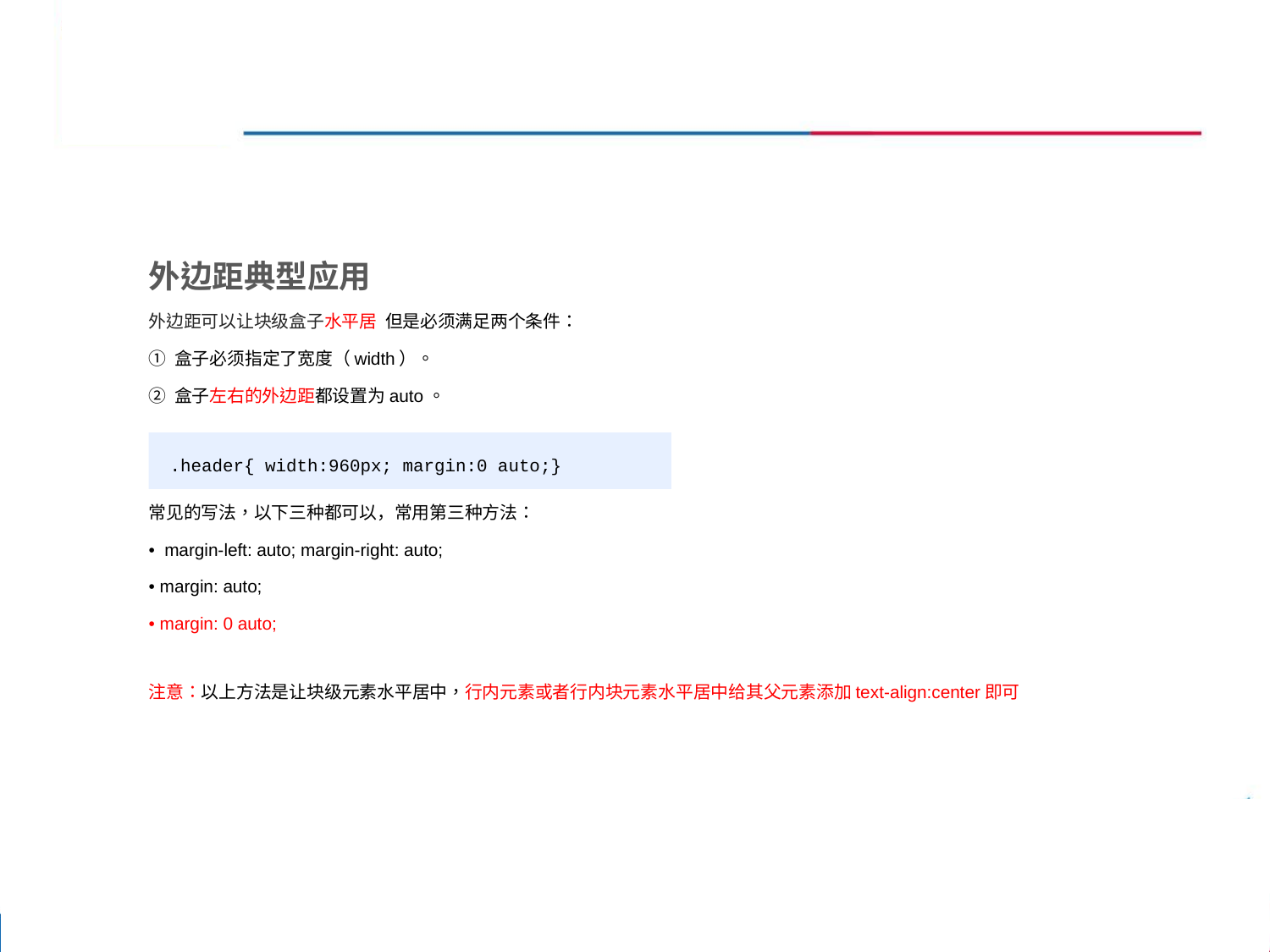

外边距典型应用
外边距可以让块级盒子水平居  但是必须满足两个条件：
① 盒子必须指定了宽度（width）。
② 盒子左右的外边距都设置为auto。

.header{ width:960px; margin:0 auto;}
常见的写法，以下三种都可以，常用第三种方法：
•  margin-left: auto; margin-right: auto;
• margin: auto;
• margin: 0 auto;
注意：以上方法是让块级元素水平居中，行内元素或者行内块元素水平居中给其父元素添加text-align:center即可